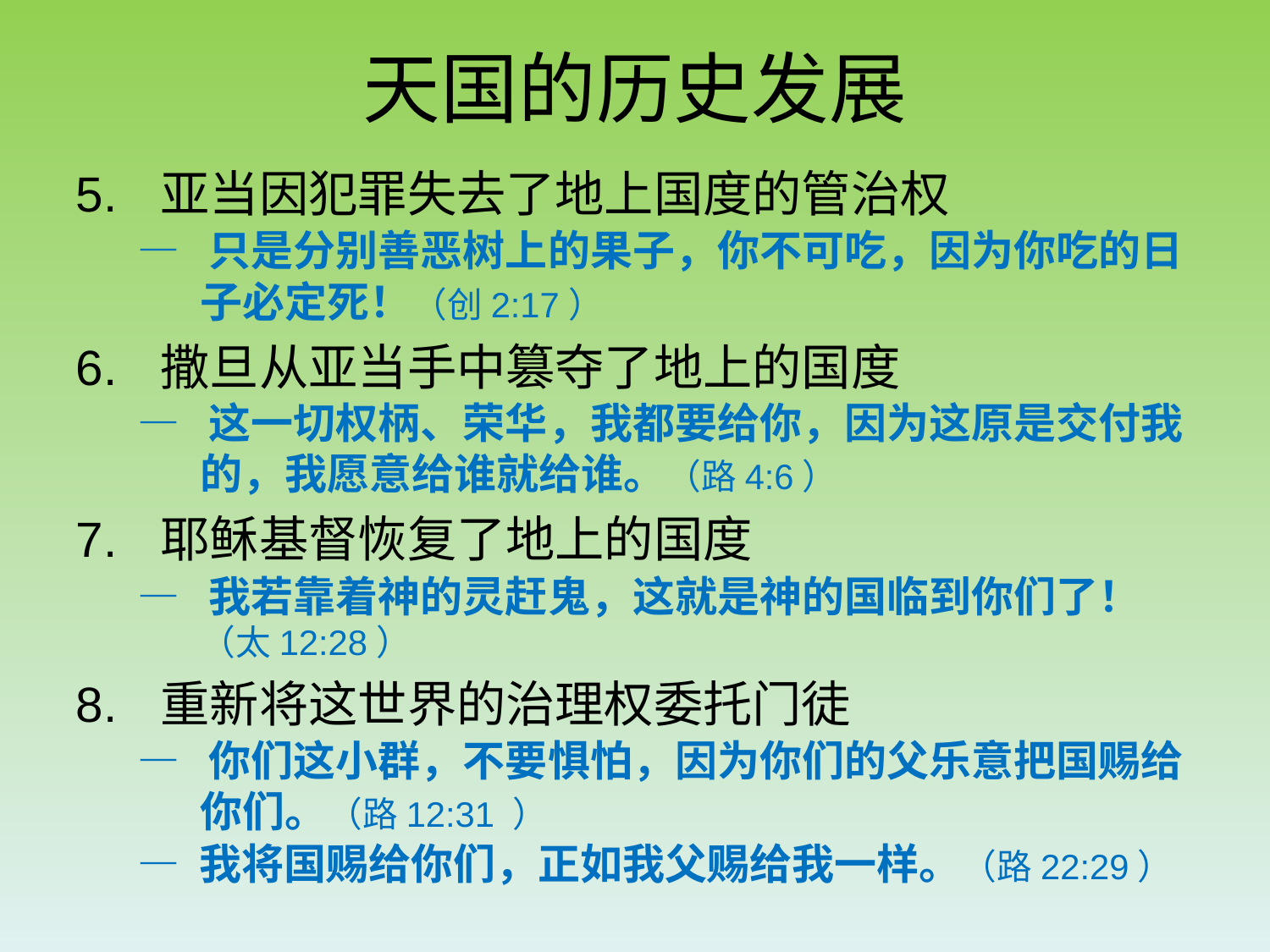

# 天国的历史发展
亚当因犯罪失去了地上国度的管治权
―  只是分别善恶树上的果子，你不可吃，因为你吃的日子必定死！（创2:17）
撒旦从亚当手中篡夺了地上的国度
―  这一切权柄、荣华，我都要给你，因为这原是交付我的，我愿意给谁就给谁。（路4:6）
耶稣基督恢复了地上的国度
―  我若靠着神的灵赶鬼，这就是神的国临到你们了！（太12:28）
重新将这世界的治理权委托门徒
―  你们这小群，不要惧怕，因为你们的父乐意把国赐给你们。（路12:31 ）
― 我将国赐给你们，正如我父赐给我一样。（路22:29）